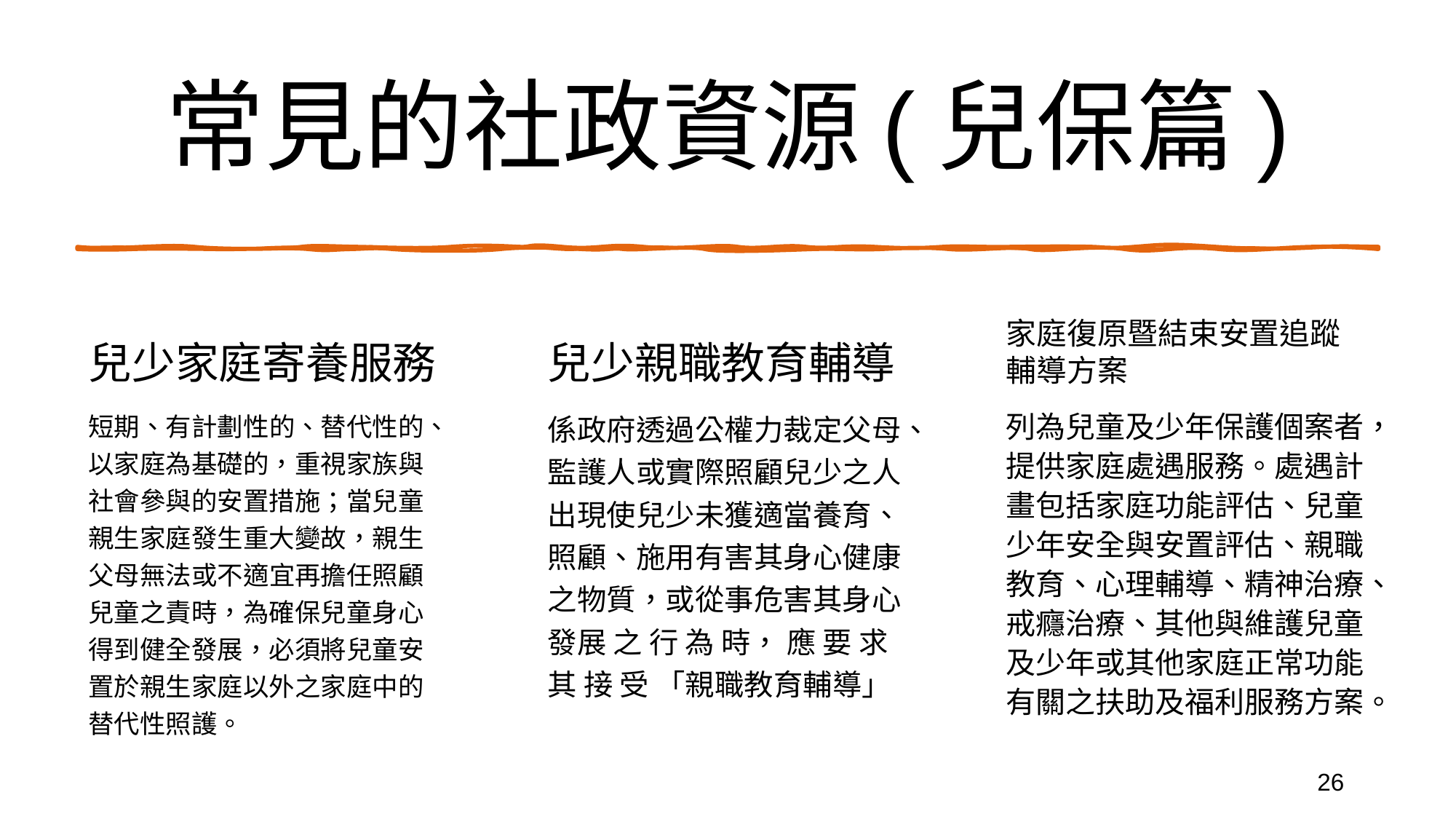

# 常見的社政資源(兒保篇)
兒少家庭寄養服務
兒少親職教育輔導
家庭復原暨結束安置追蹤輔導方案
短期、有計劃性的、替代性的、以家庭為基礎的，重視家族與社會參與的安置措施；當兒童親生家庭發生重大變故，親生父母無法或不適宜再擔任照顧兒童之責時，為確保兒童身心得到健全發展，必須將兒童安置於親生家庭以外之家庭中的替代性照護。
係政府透過公權力裁定父母、監護人或實際照顧兒少之人出現使兒少未獲適當養育、照顧、施用有害其身心健康之物質，或從事危害其身心發展 之 行 為 時， 應 要 求 其 接 受 「親職教育輔導」
列為兒童及少年保護個案者，提供家庭處遇服務。處遇計畫包括家庭功能評估、兒童少年安全與安置評估、親職教育、心理輔導、精神治療、戒癮治療、其他與維護兒童及少年或其他家庭正常功能有關之扶助及福利服務方案。
26